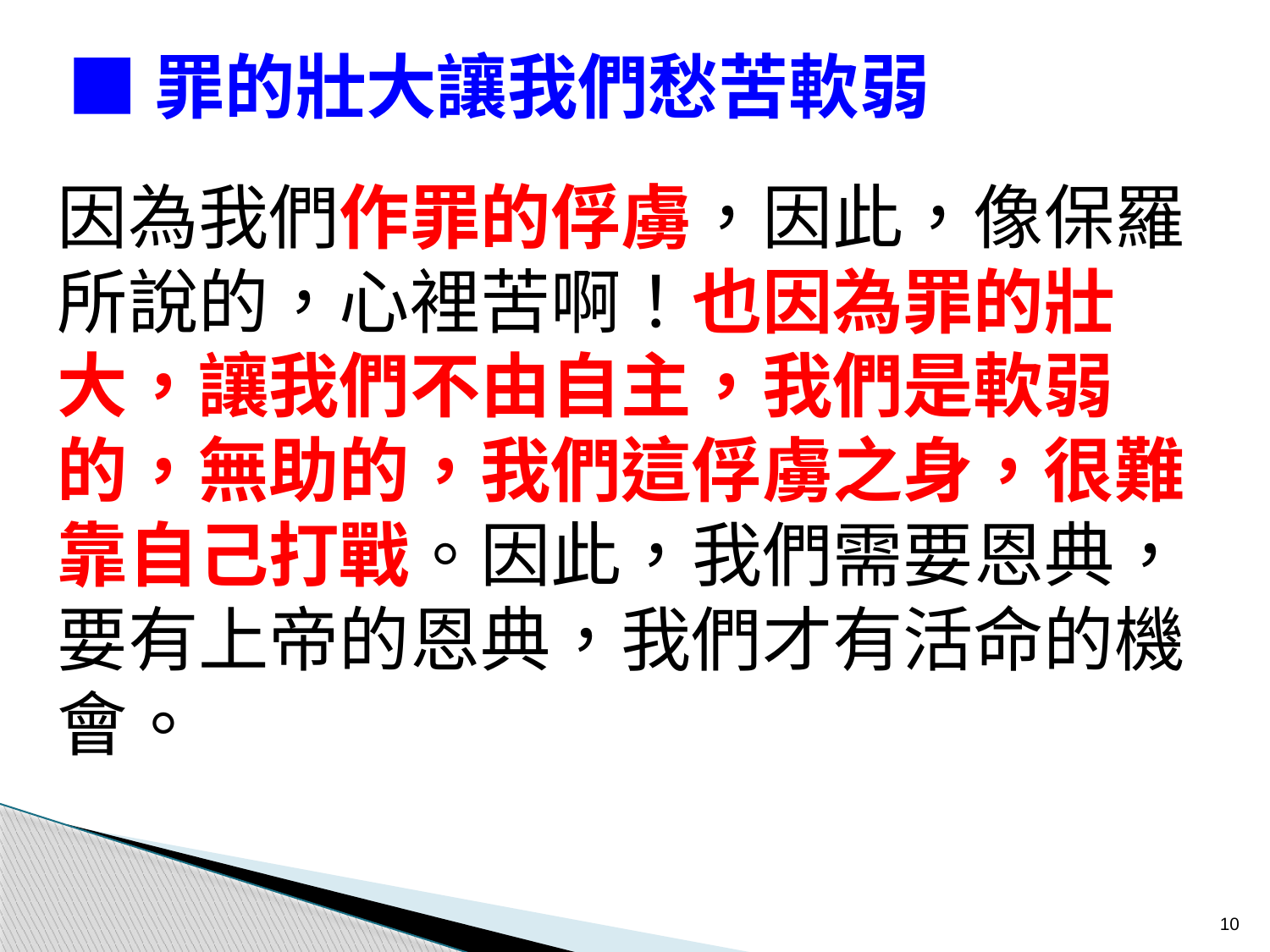

■罪的壯大讓我們愁苦軟弱
因為我們作罪的俘虜，因此，像保羅所說的，心裡苦啊！也因為罪的壯大，讓我們不由自主，我們是軟弱的，無助的，我們這俘虜之身，很難靠自己打戰。因此，我們需要恩典，要有上帝的恩典，我們才有活命的機會。
10